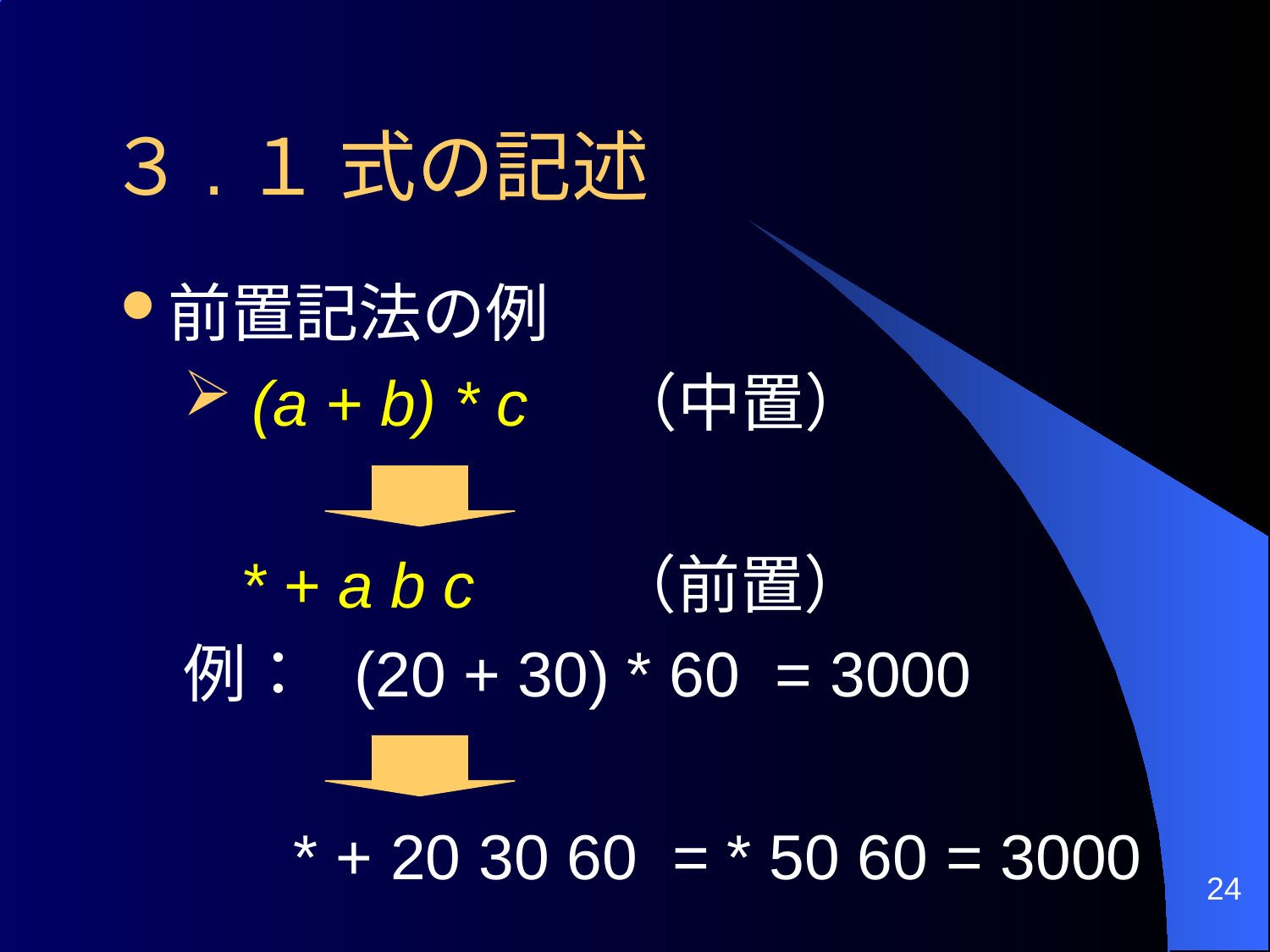

# ３.１ 式の記述
前置記法の例
 (a + b) * c    （中置）

	 * + a b c       （前置）
例：  (20 + 30) * 60  = 3000

	    * + 20 30 60  = * 50 60 = 3000

24